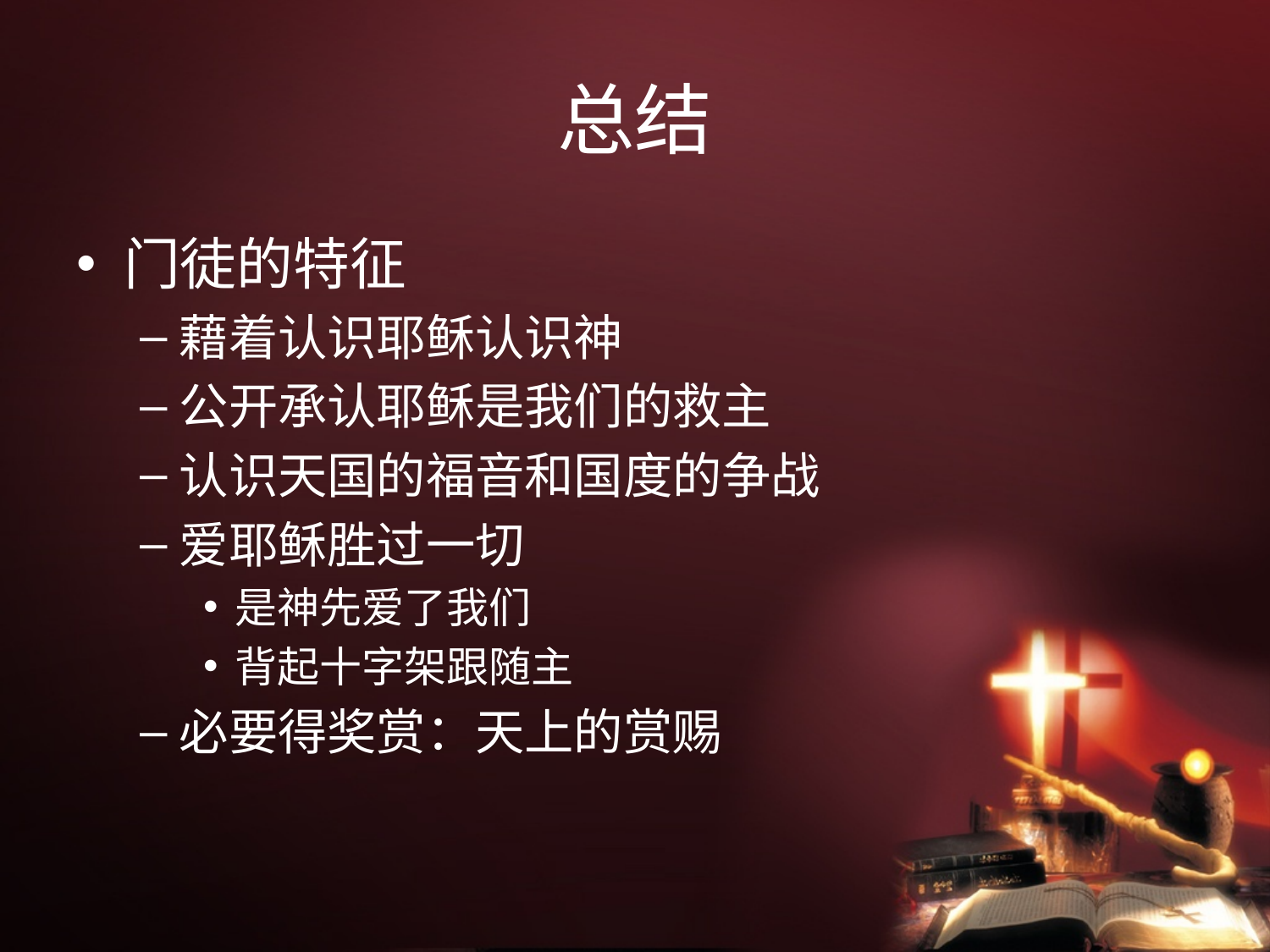

# 总结
门徒的特征
藉着认识耶稣认识神
公开承认耶稣是我们的救主
认识天国的福音和国度的争战
爱耶稣胜过一切
是神先爱了我们
背起十字架跟随主
必要得奖赏：天上的赏赐